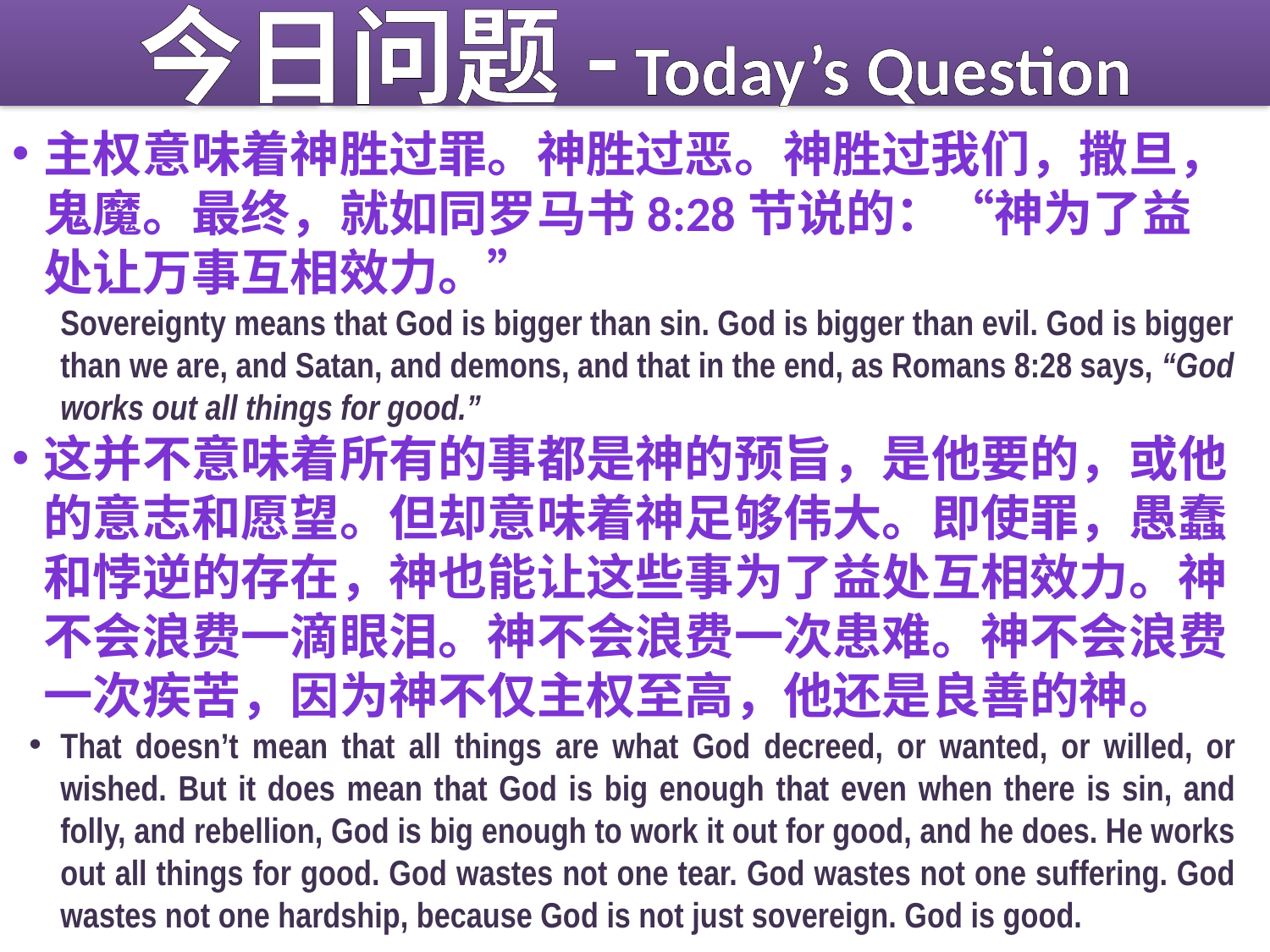

# 今日问题- Today’s Question
主权意味着神胜过罪。神胜过恶。神胜过我们，撒旦，鬼魔。最终，就如同罗马书8:28节说的：“神为了益处让万事互相效力。”
Sovereignty means that God is bigger than sin. God is bigger than evil. God is bigger than we are, and Satan, and demons, and that in the end, as Romans 8:28 says, “God works out all things for good.”
这并不意味着所有的事都是神的预旨，是他要的，或他的意志和愿望。但却意味着神足够伟大。即使罪，愚蠢和悖逆的存在，神也能让这些事为了益处互相效力。神不会浪费一滴眼泪。神不会浪费一次患难。神不会浪费一次疾苦，因为神不仅主权至高，他还是良善的神。
That doesn’t mean that all things are what God decreed, or wanted, or willed, or wished. But it does mean that God is big enough that even when there is sin, and folly, and rebellion, God is big enough to work it out for good, and he does. He works out all things for good. God wastes not one tear. God wastes not one suffering. God wastes not one hardship, because God is not just sovereign. God is good.